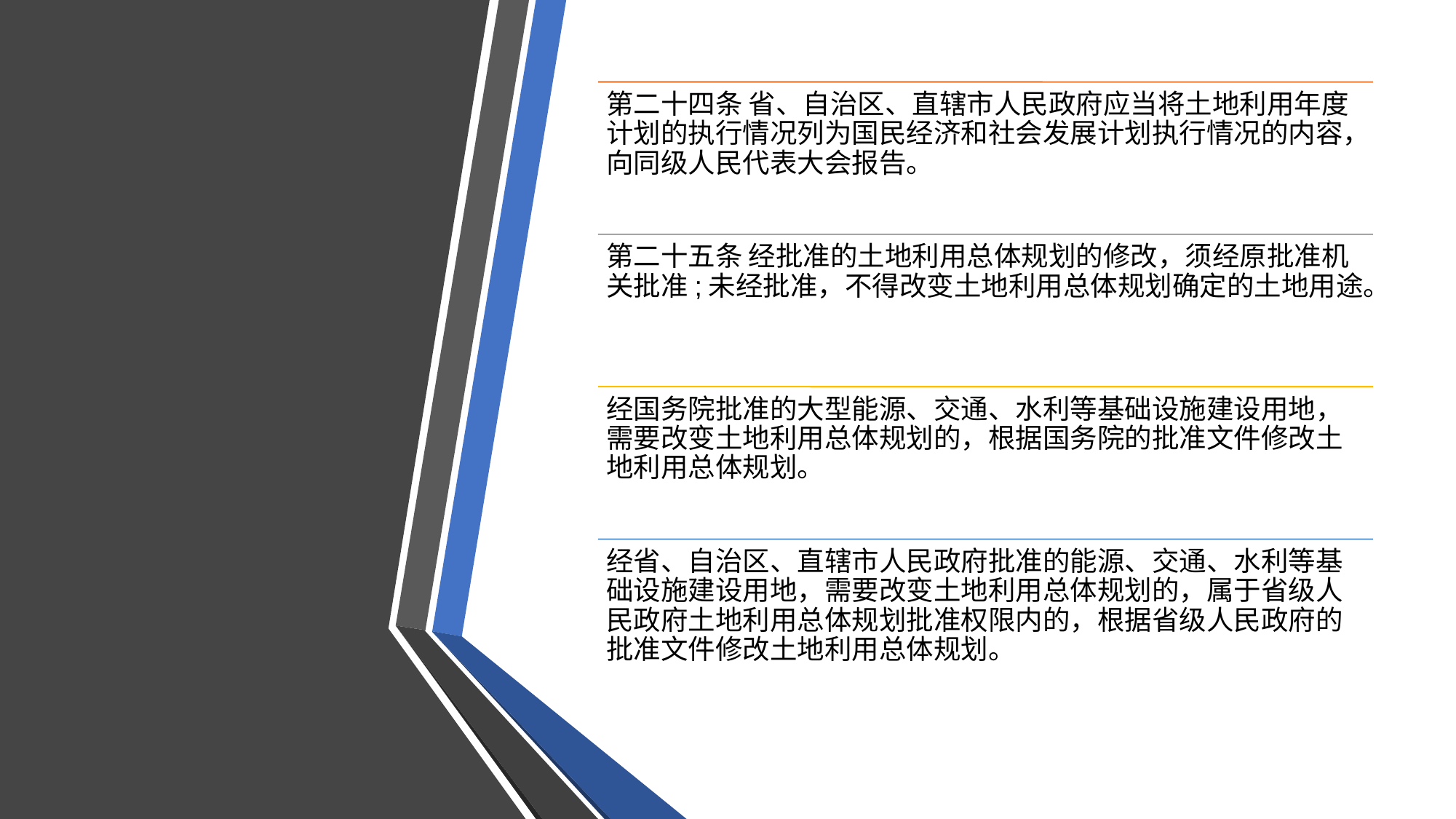

第二十四条 省、自治区、直辖市人民政府应当将土地利用年度计划的执行情况列为国民经济和社会发展计划执行情况的内容，向同级人民代表大会报告。
第二十五条 经批准的土地利用总体规划的修改，须经原批准机关批准;未经批准，不得改变土地利用总体规划确定的土地用途。
经国务院批准的大型能源、交通、水利等基础设施建设用地，需要改变土地利用总体规划的，根据国务院的批准文件修改土地利用总体规划。
经省、自治区、直辖市人民政府批准的能源、交通、水利等基础设施建设用地，需要改变土地利用总体规划的，属于省级人民政府土地利用总体规划批准权限内的，根据省级人民政府的批准文件修改土地利用总体规划。